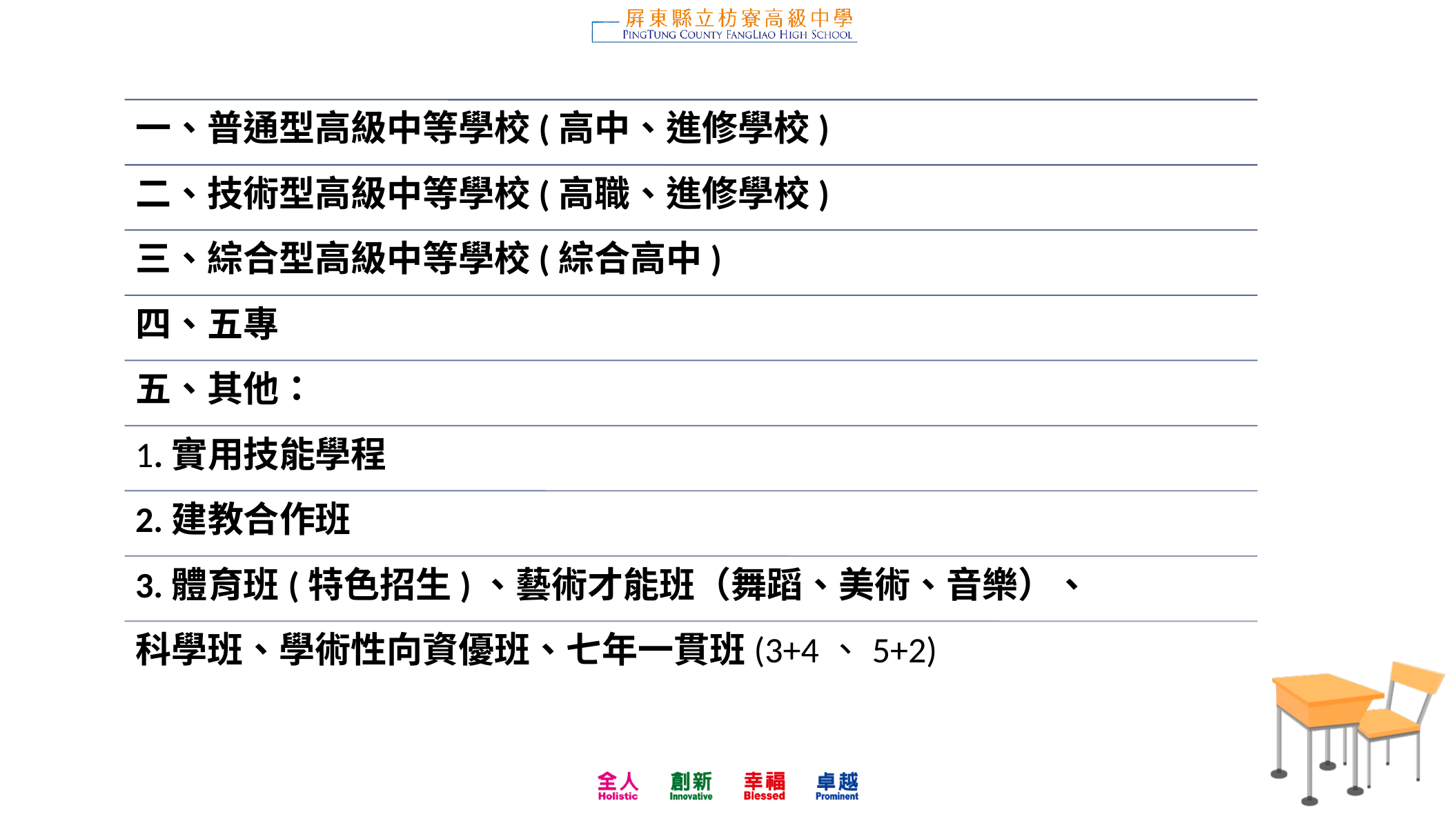

一、普通型高級中等學校(高中、進修學校)
二、技術型高級中等學校(高職、進修學校)
三、綜合型高級中等學校(綜合高中)
四、五專
五、其他：
1.實用技能學程
2.建教合作班
3.體育班(特色招生)、藝術才能班（舞蹈、美術、音樂）、
科學班、學術性向資優班、七年一貫班(3+4、5+2)